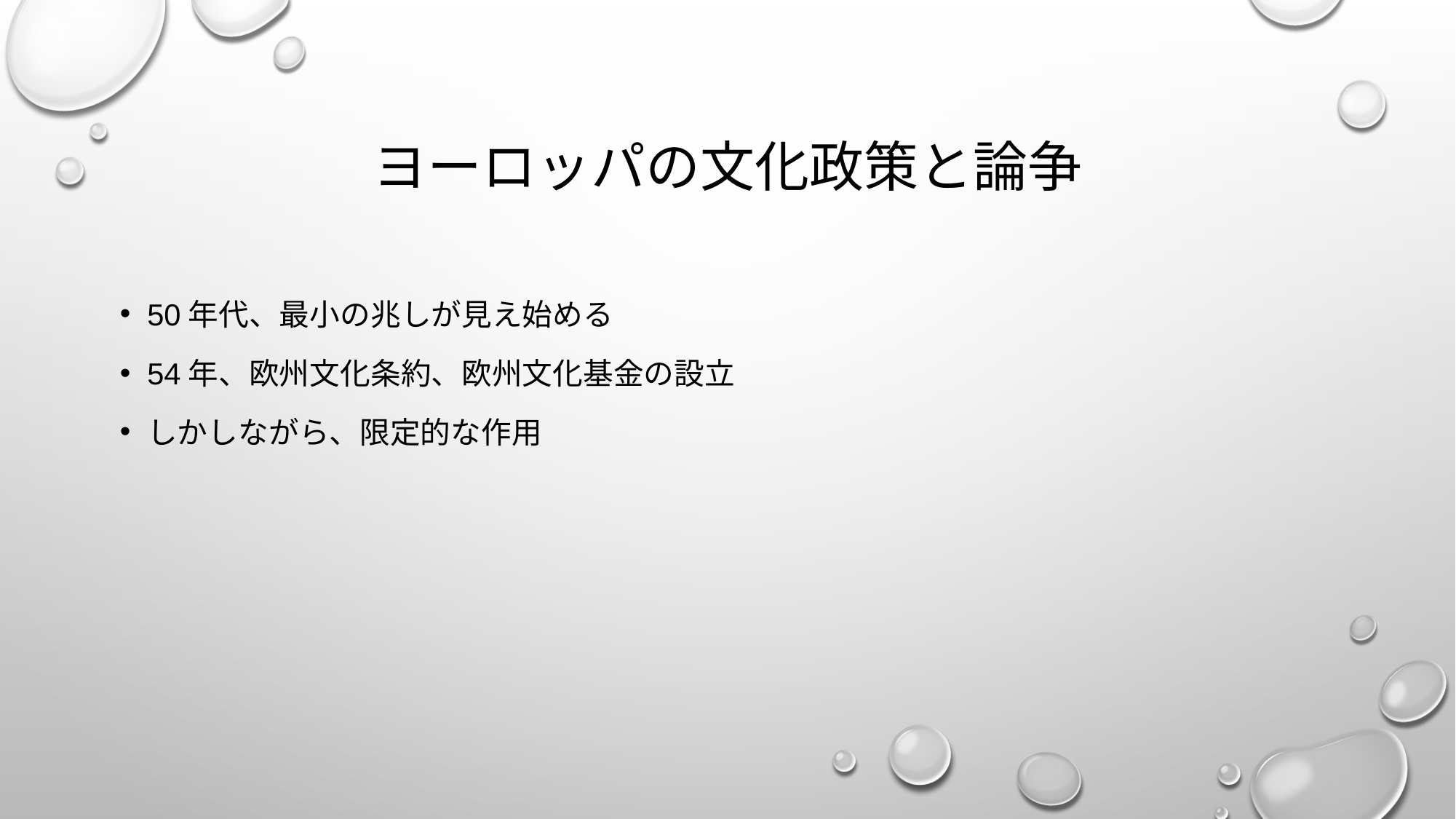

# ヨーロッパの文化政策と論争
50年代、最小の兆しが見え始める
54年、欧州文化条約、欧州文化基金の設立
しかしながら、限定的な作用